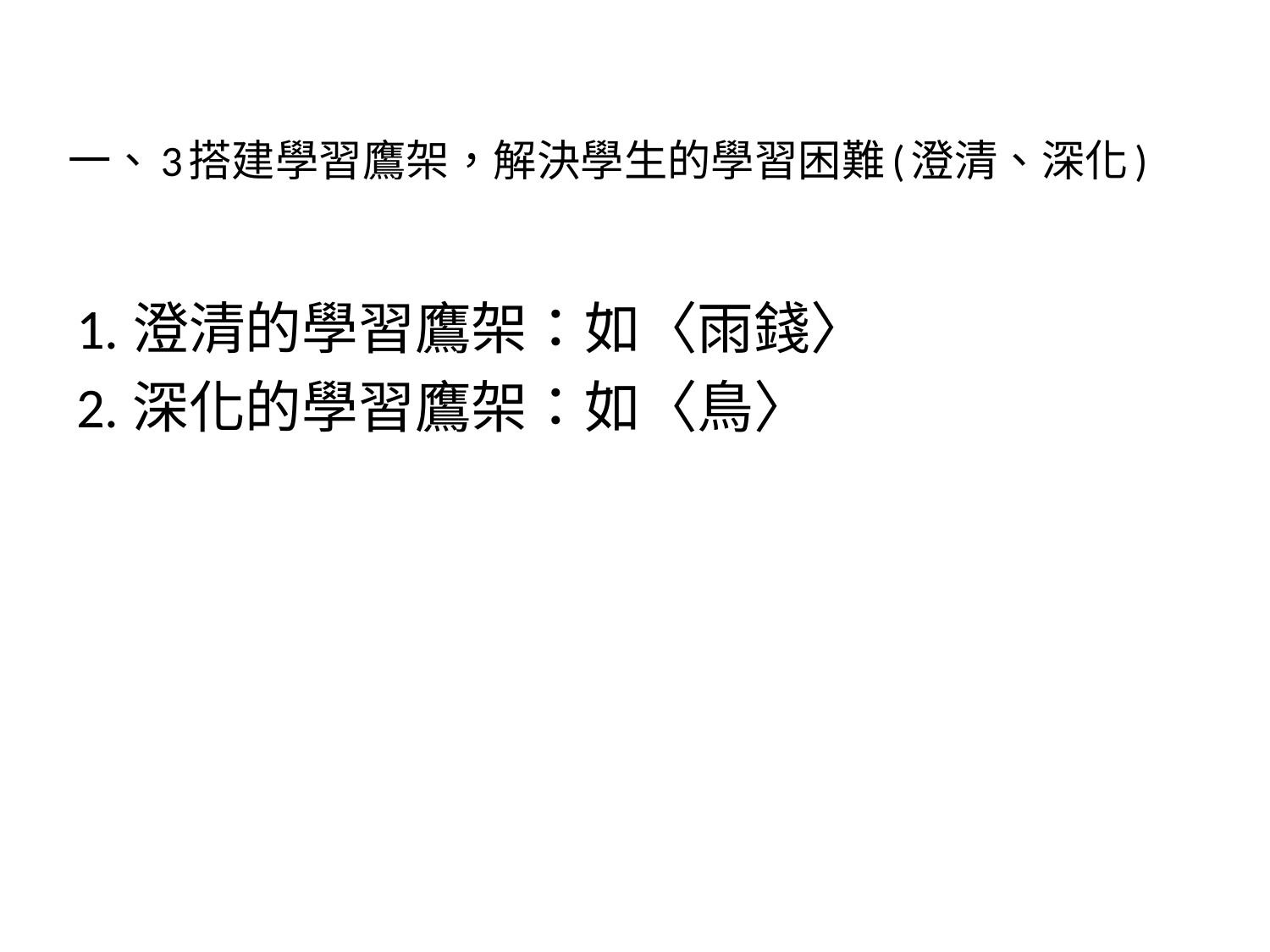

# 一、3搭建學習鷹架，解決學生的學習困難(澄清、深化)
1.澄清的學習鷹架：如〈雨錢〉
2.深化的學習鷹架：如〈鳥〉